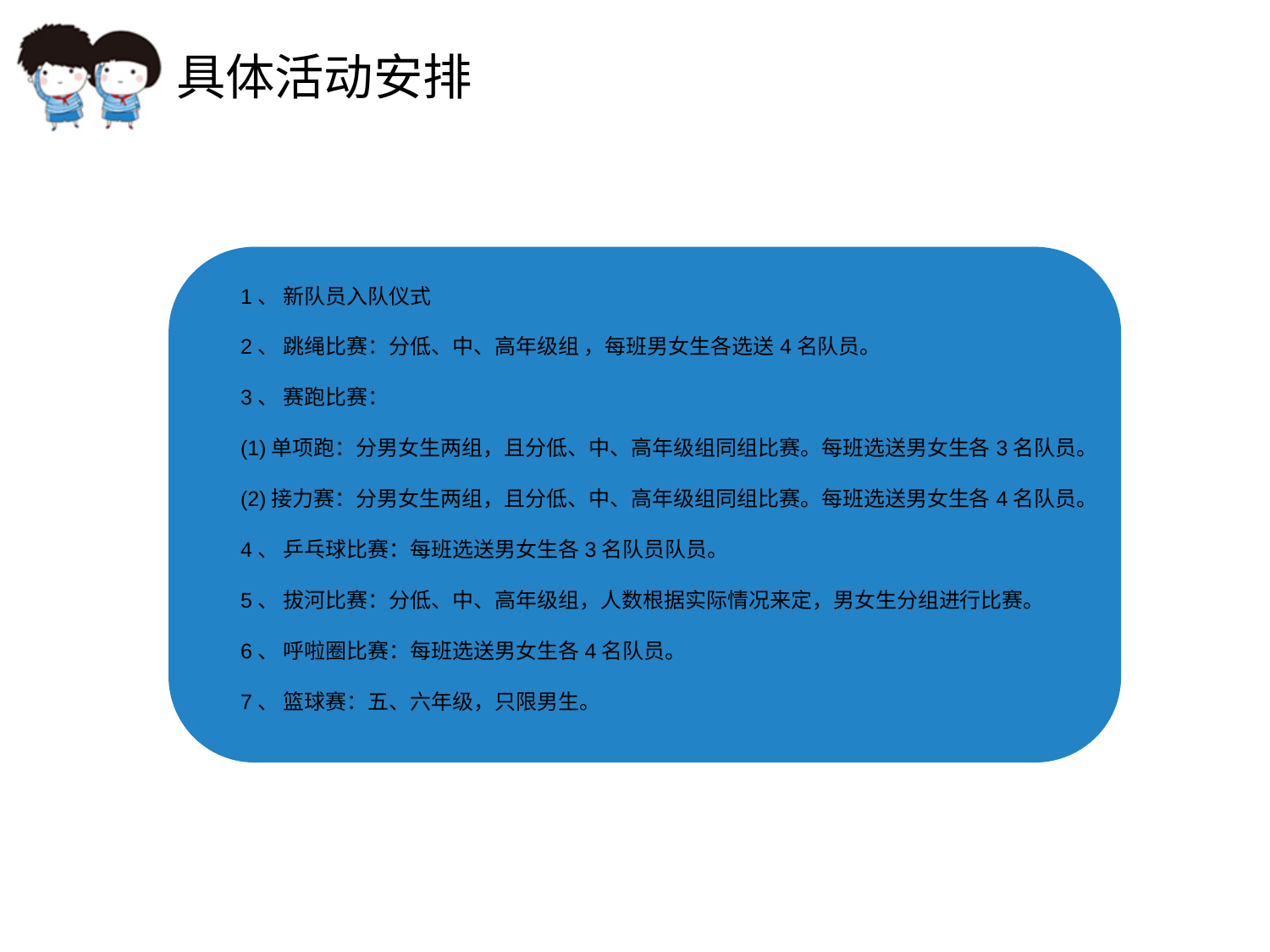

具体活动安排

点击添加文本
1、 新队员入队仪式

2、 跳绳比赛：分低、中、高年级组 ，每班男女生各选送4名队员。

3、 赛跑比赛：

(1)单项跑：分男女生两组，且分低、中、高年级组同组比赛。每班选送男女生各3名队员。

(2)接力赛：分男女生两组，且分低、中、高年级组同组比赛。每班选送男女生各4名队员。

4、 乒乓球比赛：每班选送男女生各3名队员队员。

5、 拔河比赛：分低、中、高年级组，人数根据实际情况来定，男女生分组进行比赛。

6、 呼啦圈比赛：每班选送男女生各4名队员。

7、 篮球赛：五、六年级，只限男生。

点击添加文本
点击添加文本
点击添加文本